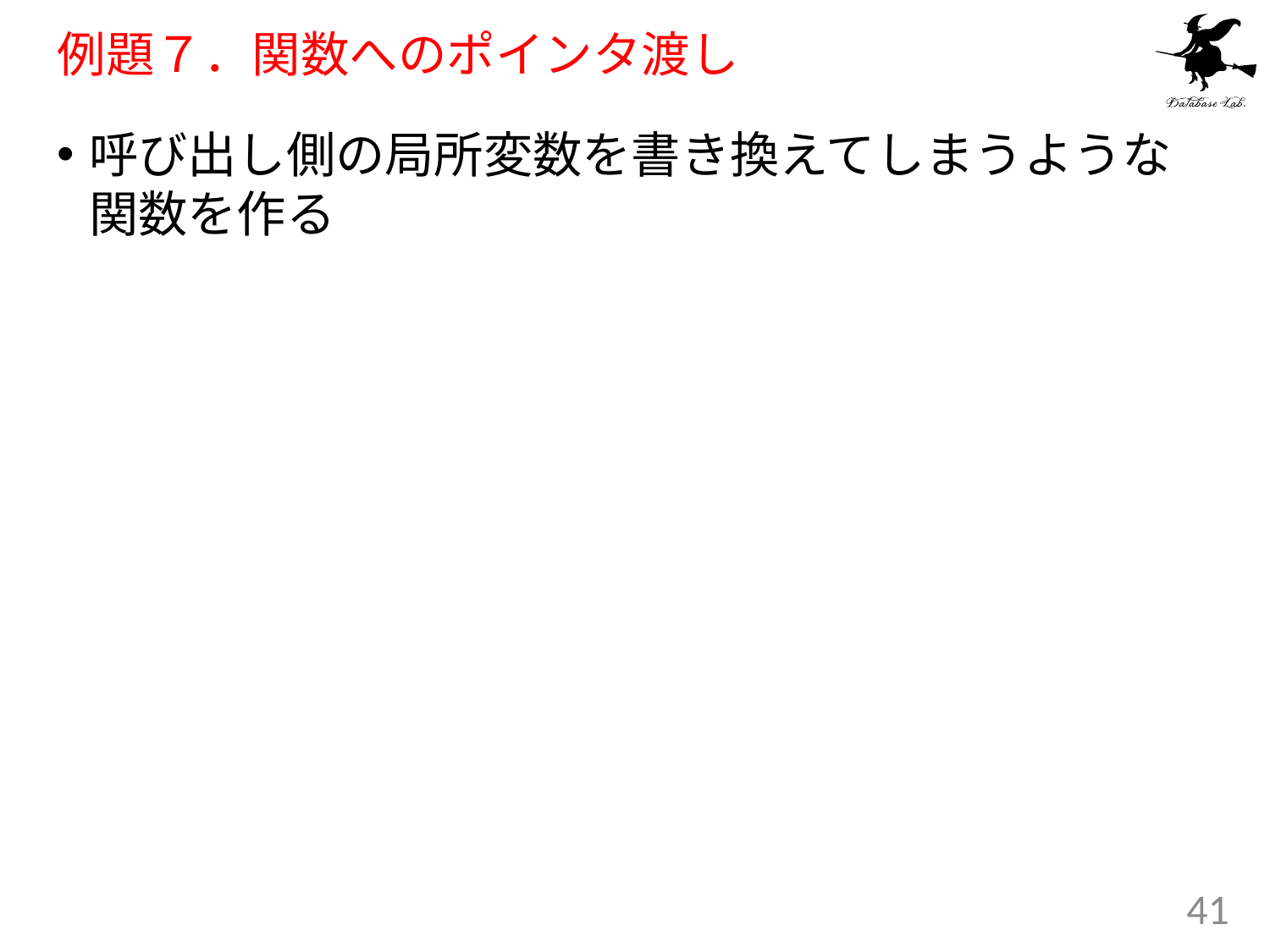

# 例題７．関数へのポインタ渡し
呼び出し側の局所変数を書き換えてしまうような関数を作る

41